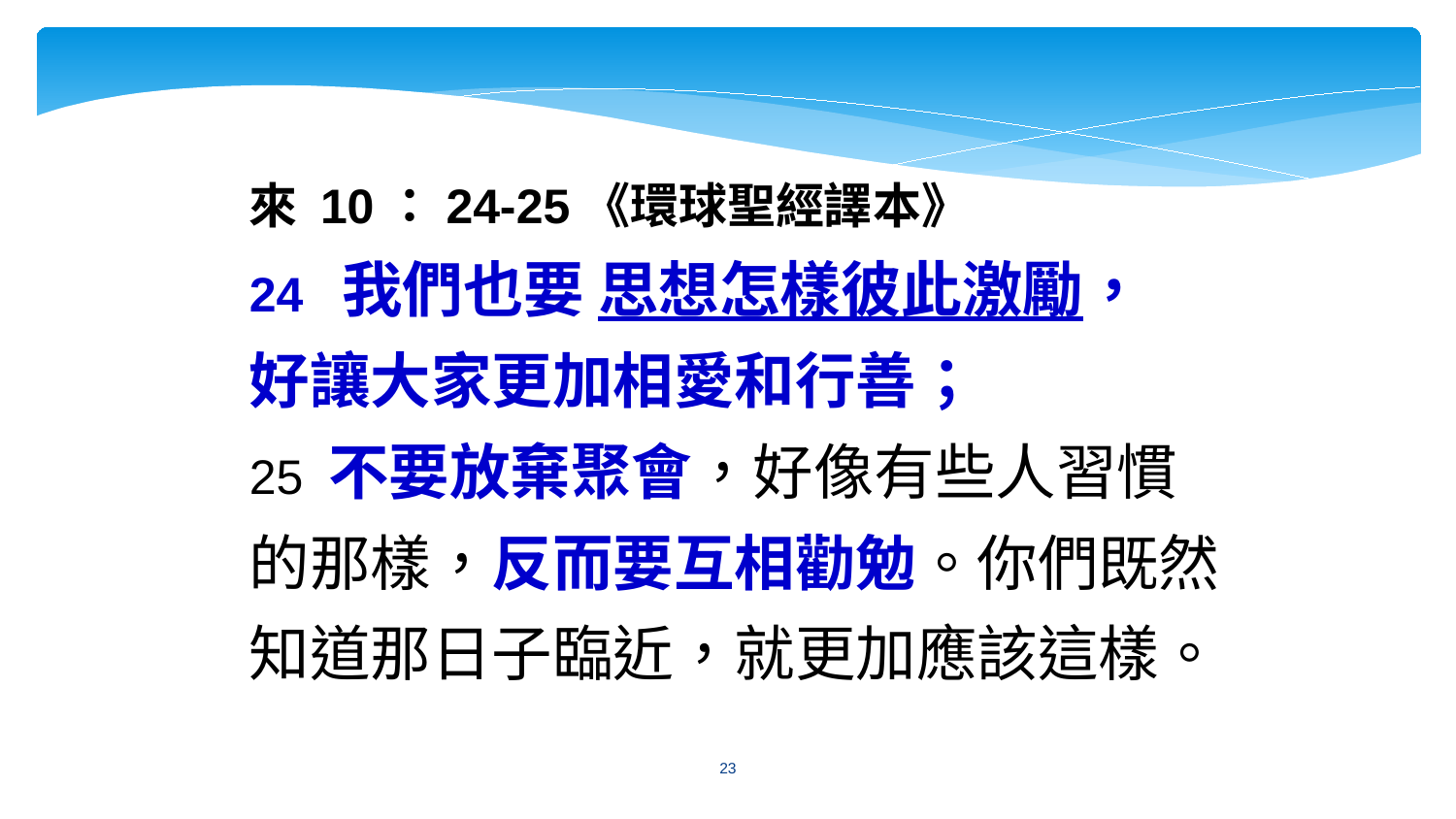

來 10：24-25《環球聖經譯本》
24  我們也要 思想怎樣彼此激勵，
好讓大家更加相愛和行善；
25 不要放棄聚會，好像有些人習慣的那樣，反而要互相勸勉。你們既然知道那日子臨近，就更加應該這樣。
23